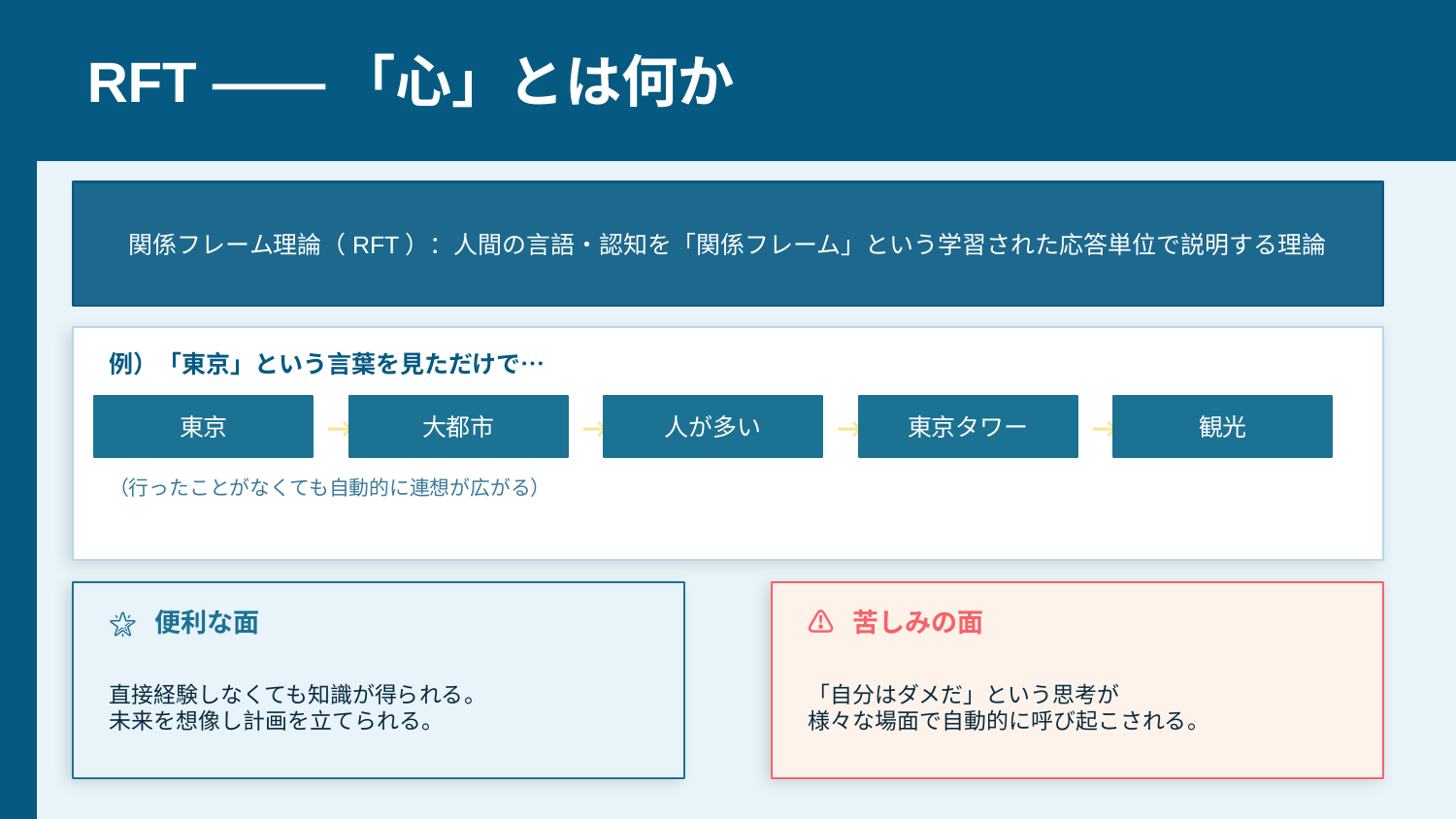

RFT ——「心」とは何か

関係フレーム理論（RFT）：人間の言語・認知を「関係フレーム」という学習された応答単位で説明する理論

例）「東京」という言葉を見ただけで…

東京
→

大都市
→

人が多い
→

東京タワー
→

観光
（行ったことがなくても自動的に連想が広がる）

🌟  便利な面
⚠️  苦しみの面
直接経験しなくても知識が得られる。
未来を想像し計画を立てられる。
「自分はダメだ」という思考が
様々な場面で自動的に呼び起こされる。